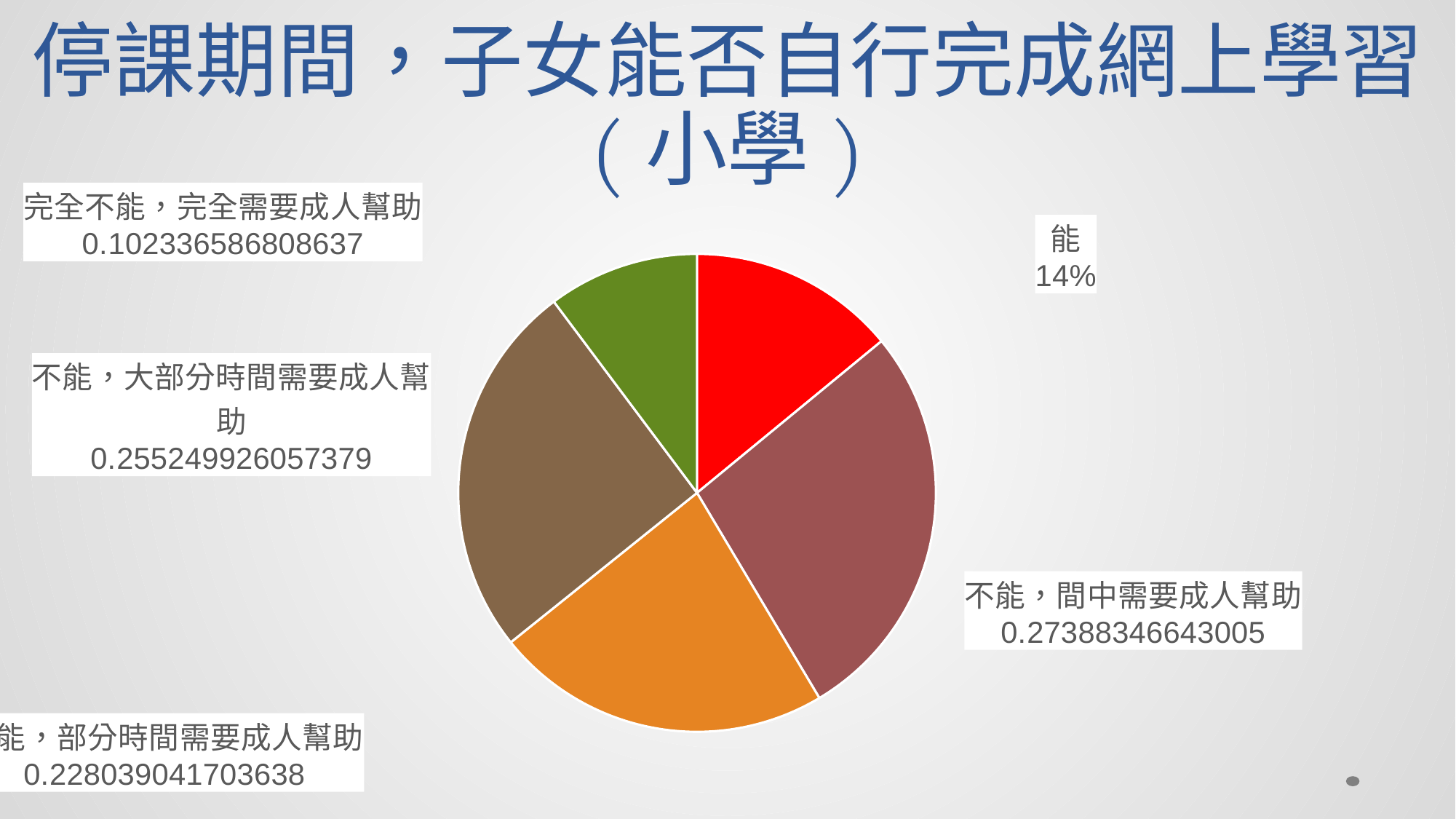

# 停課期間，子女能否自行完成網上學習 (小學)

### Chart

| Category |  |
|---|---|
| 能 | 0.140490979000296 |
| 不能，間中需要成人幫助 | 0.27388346643005 |
| 不能，部分時間需要成人幫助 | 0.228039041703638 |
| 不能，大部分時間需要成人幫助 | 0.255249926057379 |
| 完全不能，完全需要成人幫助 | 0.102336586808637 |